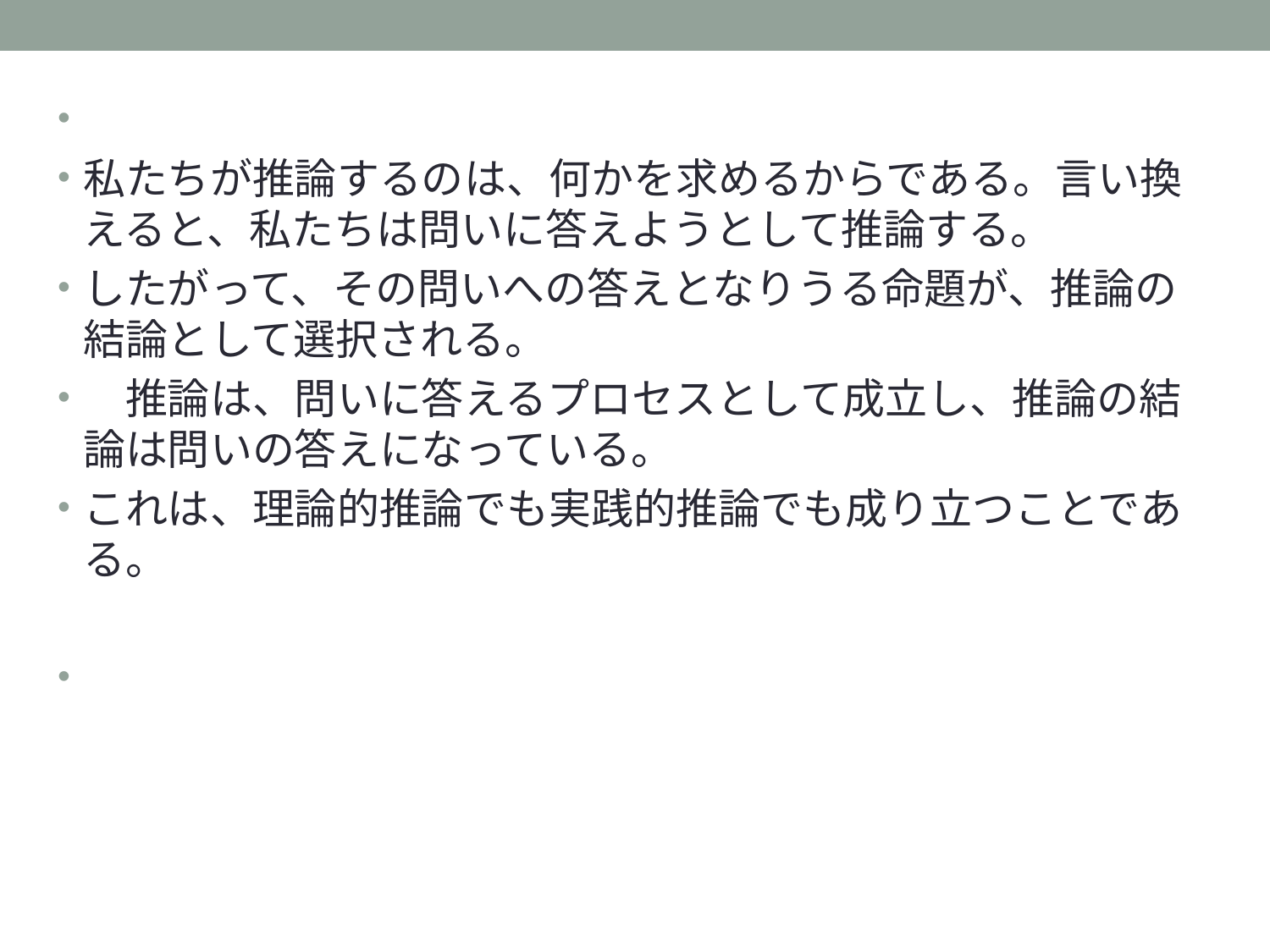

私たちが推論するのは、何かを求めるからである。言い換えると、私たちは問いに答えようとして推論する。
したがって、その問いへの答えとなりうる命題が、推論の結論として選択される。
　推論は、問いに答えるプロセスとして成立し、推論の結論は問いの答えになっている。
これは、理論的推論でも実践的推論でも成り立つことである。